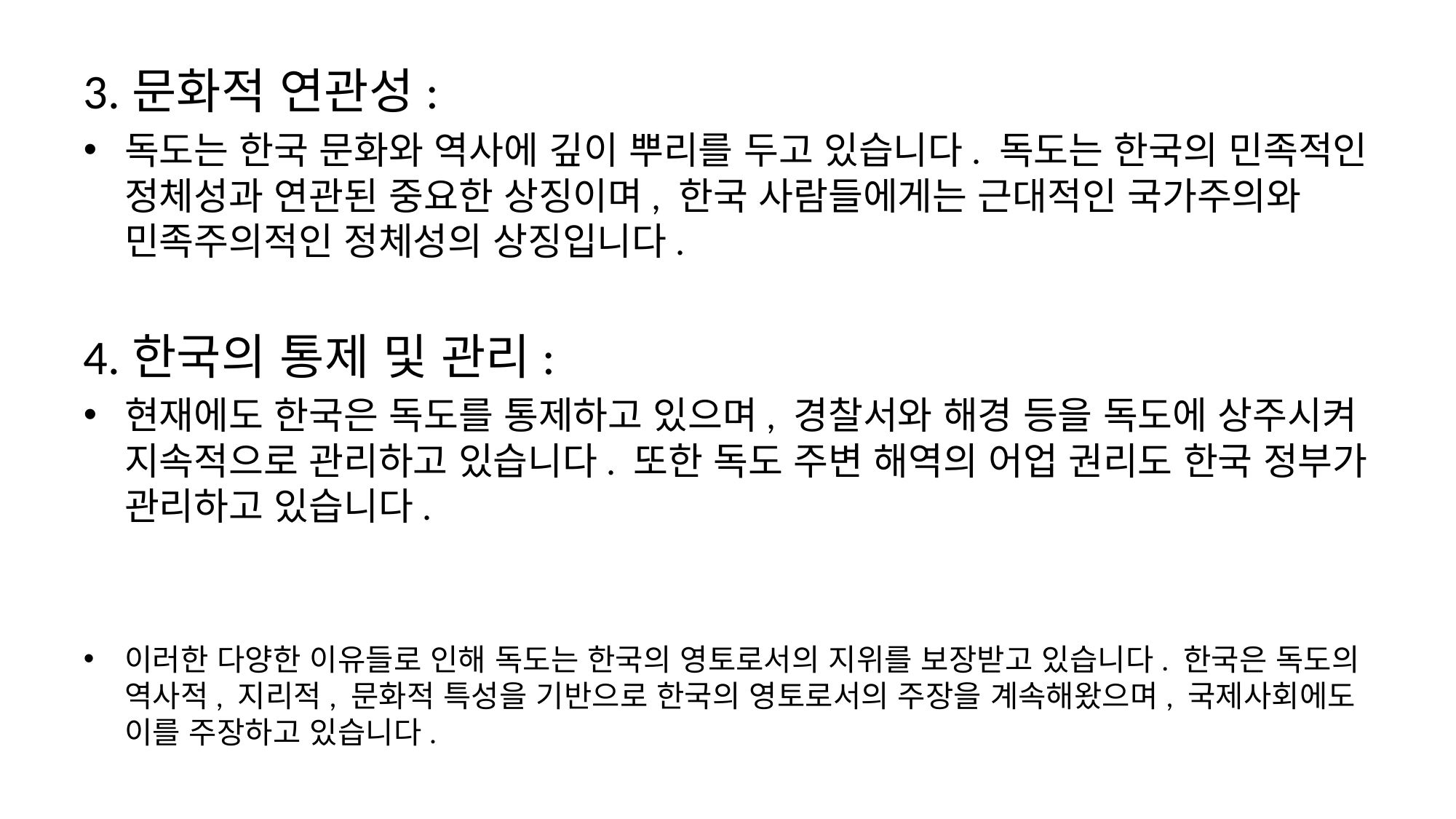

3.문화적 연관성:
독도는 한국 문화와 역사에 깊이 뿌리를 두고 있습니다. 독도는 한국의 민족적인 정체성과 연관된 중요한 상징이며, 한국 사람들에게는 근대적인 국가주의와 민족주의적인 정체성의 상징입니다.

4.한국의 통제 및 관리:
현재에도 한국은 독도를 통제하고 있으며, 경찰서와 해경 등을 독도에 상주시켜 지속적으로 관리하고 있습니다. 또한 독도 주변 해역의 어업 권리도 한국 정부가 관리하고 있습니다.

이러한 다양한 이유들로 인해 독도는 한국의 영토로서의 지위를 보장받고 있습니다. 한국은 독도의 역사적, 지리적, 문화적 특성을 기반으로 한국의 영토로서의 주장을 계속해왔으며, 국제사회에도 이를 주장하고 있습니다.